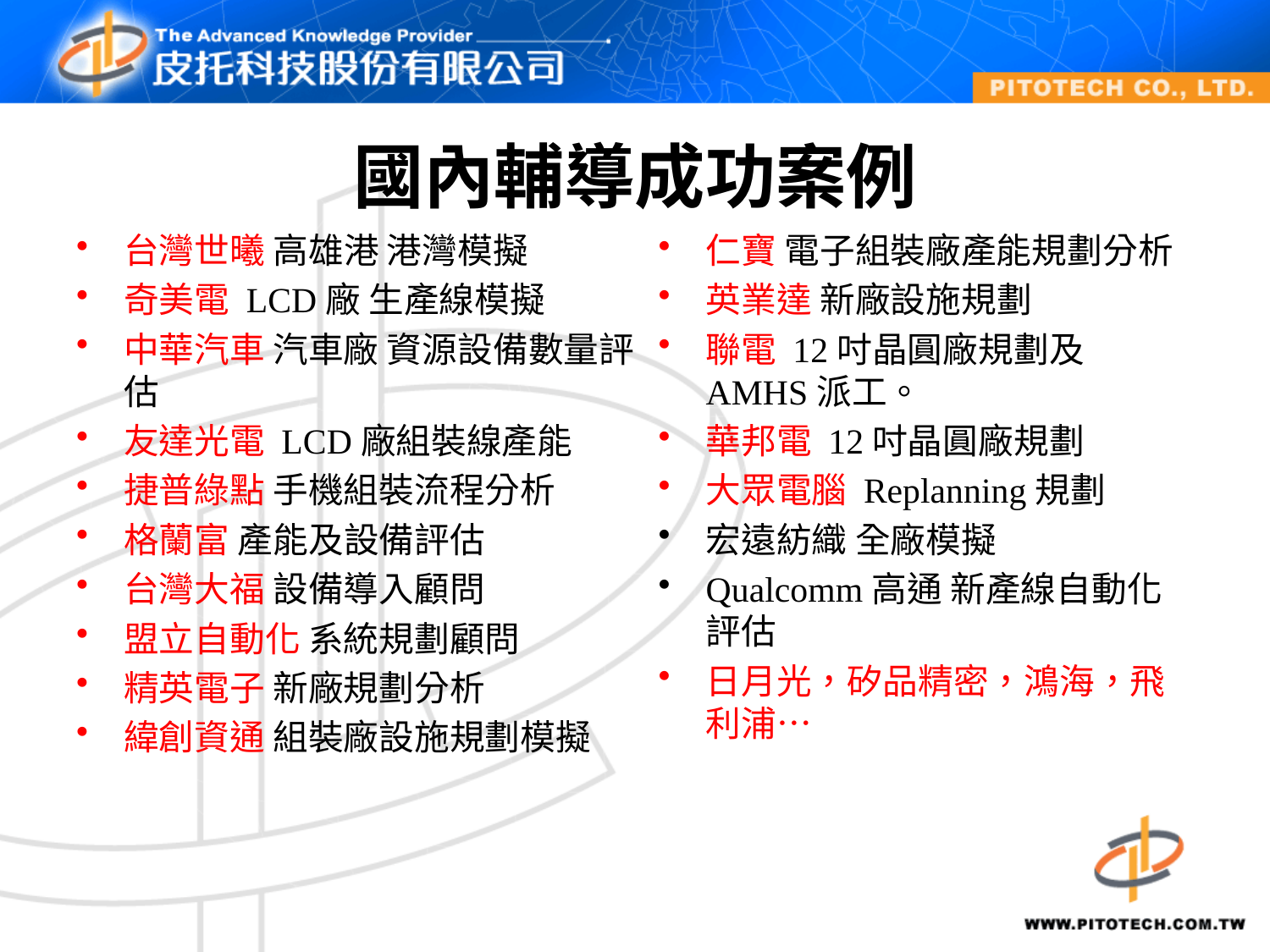

# 國內輔導成功案例
台灣世曦 高雄港 港灣模擬
奇美電 LCD廠 生產線模擬
中華汽車 汽車廠 資源設備數量評估
友達光電 LCD廠組裝線產能
捷普綠點 手機組裝流程分析
格蘭富 產能及設備評估
台灣大福 設備導入顧問
盟立自動化 系統規劃顧問
精英電子 新廠規劃分析
緯創資通 組裝廠設施規劃模擬

仁寶 電子組裝廠產能規劃分析
英業達 新廠設施規劃
聯電 12吋晶圓廠規劃及AMHS派工。
華邦電 12吋晶圓廠規劃
大眾電腦 Replanning規劃
宏遠紡織 全廠模擬
Qualcomm高通 新產線自動化評估
日月光，矽品精密，鴻海，飛利浦…